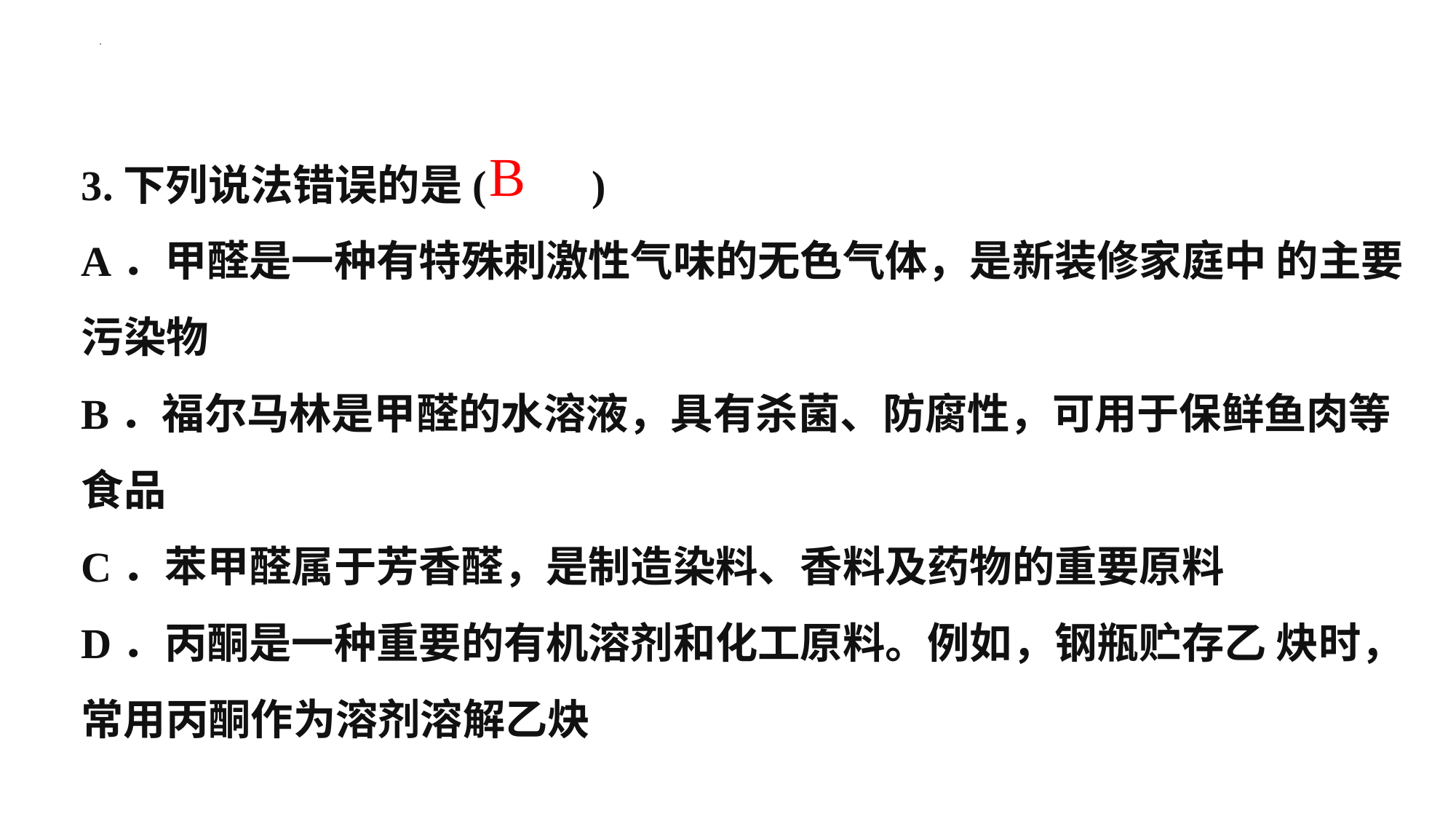

3.下列说法错误的是(　　)
A．甲醛是一种有特殊刺激性气味的无色气体，是新装修家庭中 的主要污染物
B．福尔马林是甲醛的水溶液，具有杀菌、防腐性，可用于保鲜鱼肉等食品
C．苯甲醛属于芳香醛，是制造染料、香料及药物的重要原料
D．丙酮是一种重要的有机溶剂和化工原料。例如，钢瓶贮存乙 炔时，常用丙酮作为溶剂溶解乙炔
B